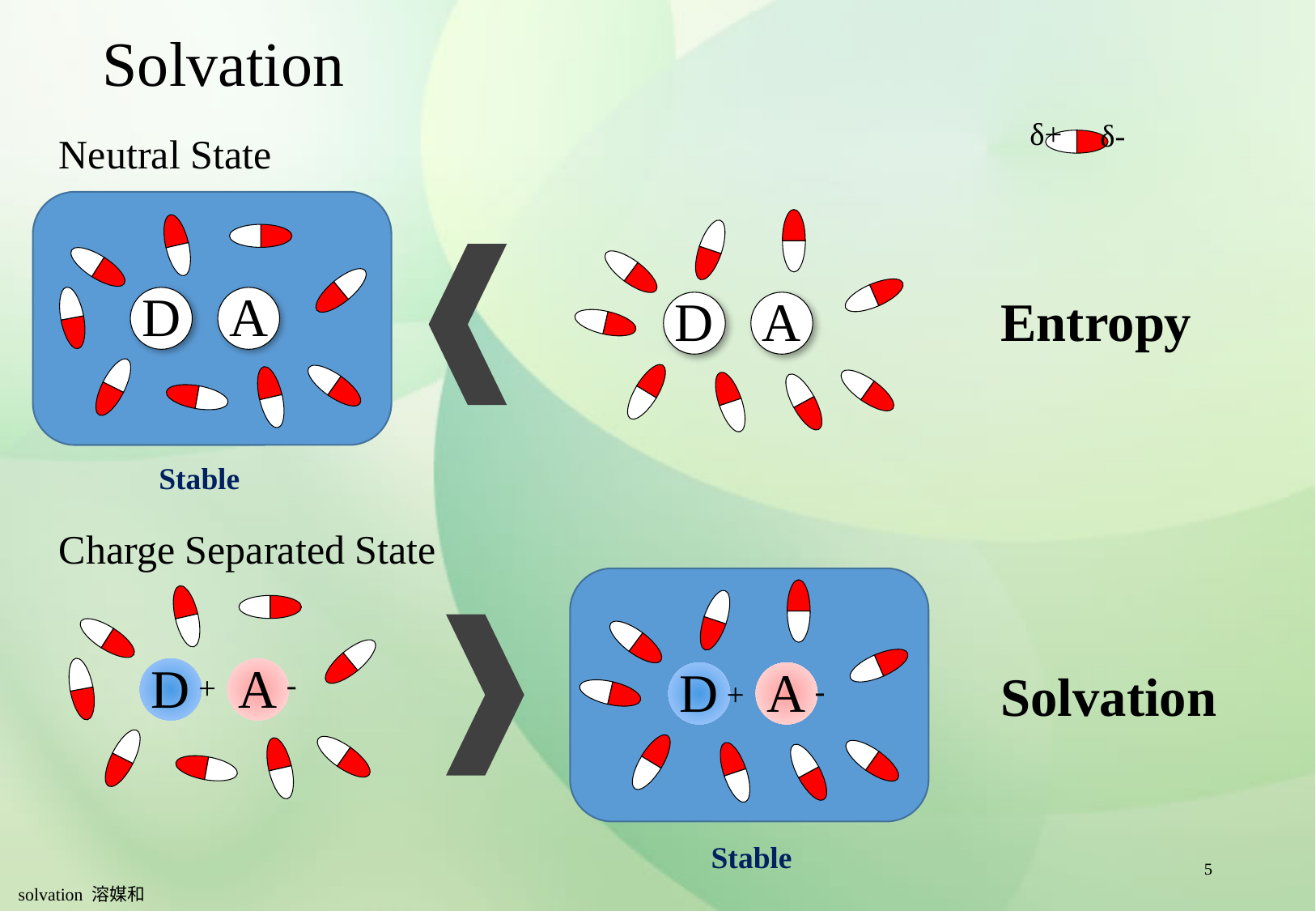

Solvation
δ+
δ-
Neutral State

D
A

D
A

Entropy
Stable
Charge Separated State

D
A

-
+

D
A

-
+

Solvation
Stable
5
solvation 溶媒和